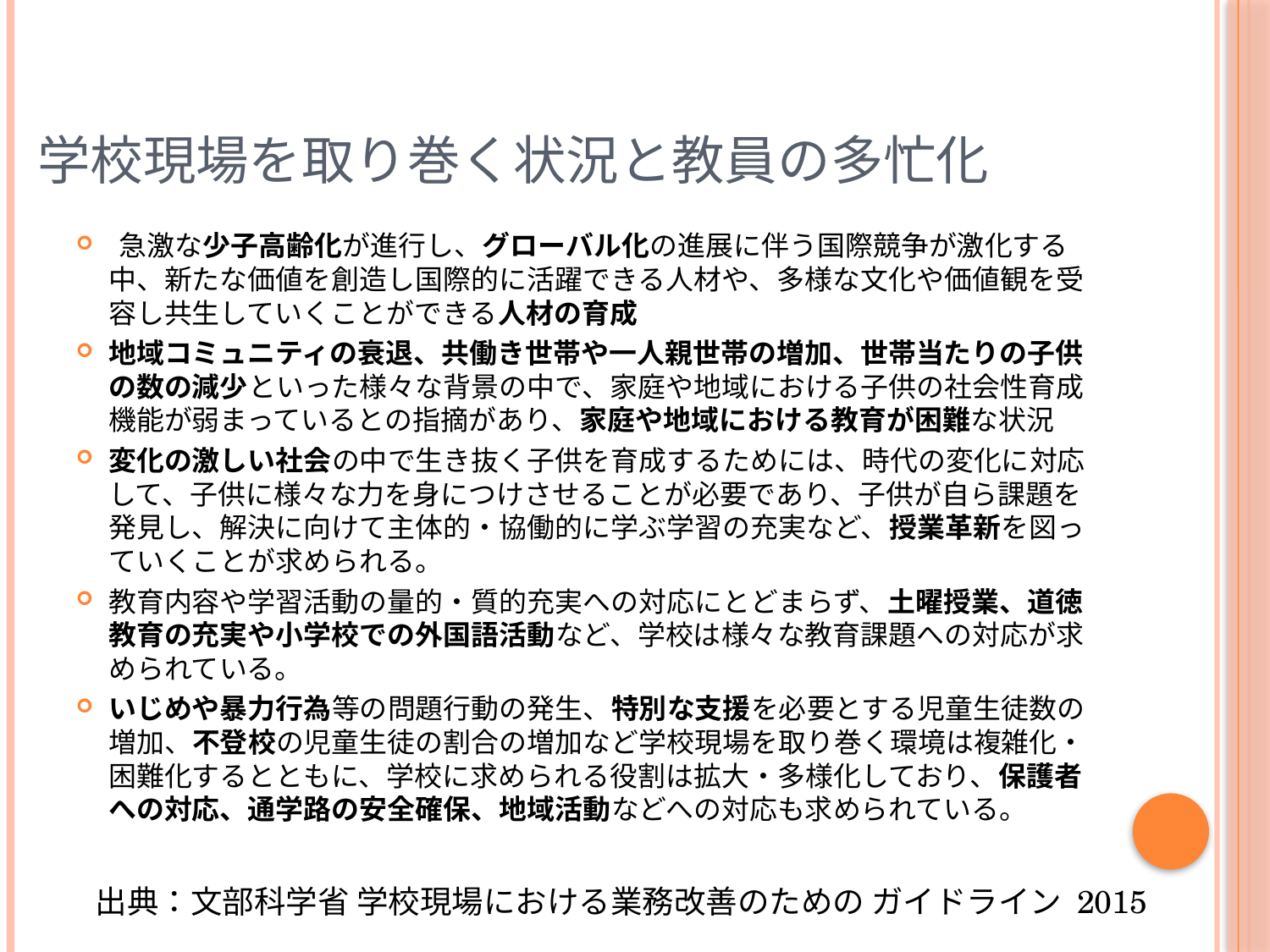

# 学校現場を取り巻く状況と教員の多忙化
 急激な少子高齢化が進行し、グローバル化の進展に伴う国際競争が激化する中、新たな価値を創造し国際的に活躍できる人材や、多様な文化や価値観を受容し共生していくことができる人材の育成
地域コミュニティの衰退、共働き世帯や一人親世帯の増加、世帯当たりの子供の数の減少といった様々な背景の中で、家庭や地域における子供の社会性育成機能が弱まっているとの指摘があり、家庭や地域における教育が困難な状況
変化の激しい社会の中で生き抜く子供を育成するためには、時代の変化に対応して、子供に様々な力を身につけさせることが必要であり、子供が自ら課題を発見し、解決に向けて主体的・協働的に学ぶ学習の充実など、授業革新を図っていくことが求められる。
教育内容や学習活動の量的・質的充実への対応にとどまらず、土曜授業、道徳教育の充実や小学校での外国語活動など、学校は様々な教育課題への対応が求められている。
いじめや暴力行為等の問題行動の発生、特別な支援を必要とする児童生徒数の増加、不登校の児童生徒の割合の増加など学校現場を取り巻く環境は複雑化・困難化するとともに、学校に求められる役割は拡大・多様化しており、保護者への対応、通学路の安全確保、地域活動などへの対応も求められている。

出典：文部科学省 学校現場における業務改善のための ガイドライン 2015